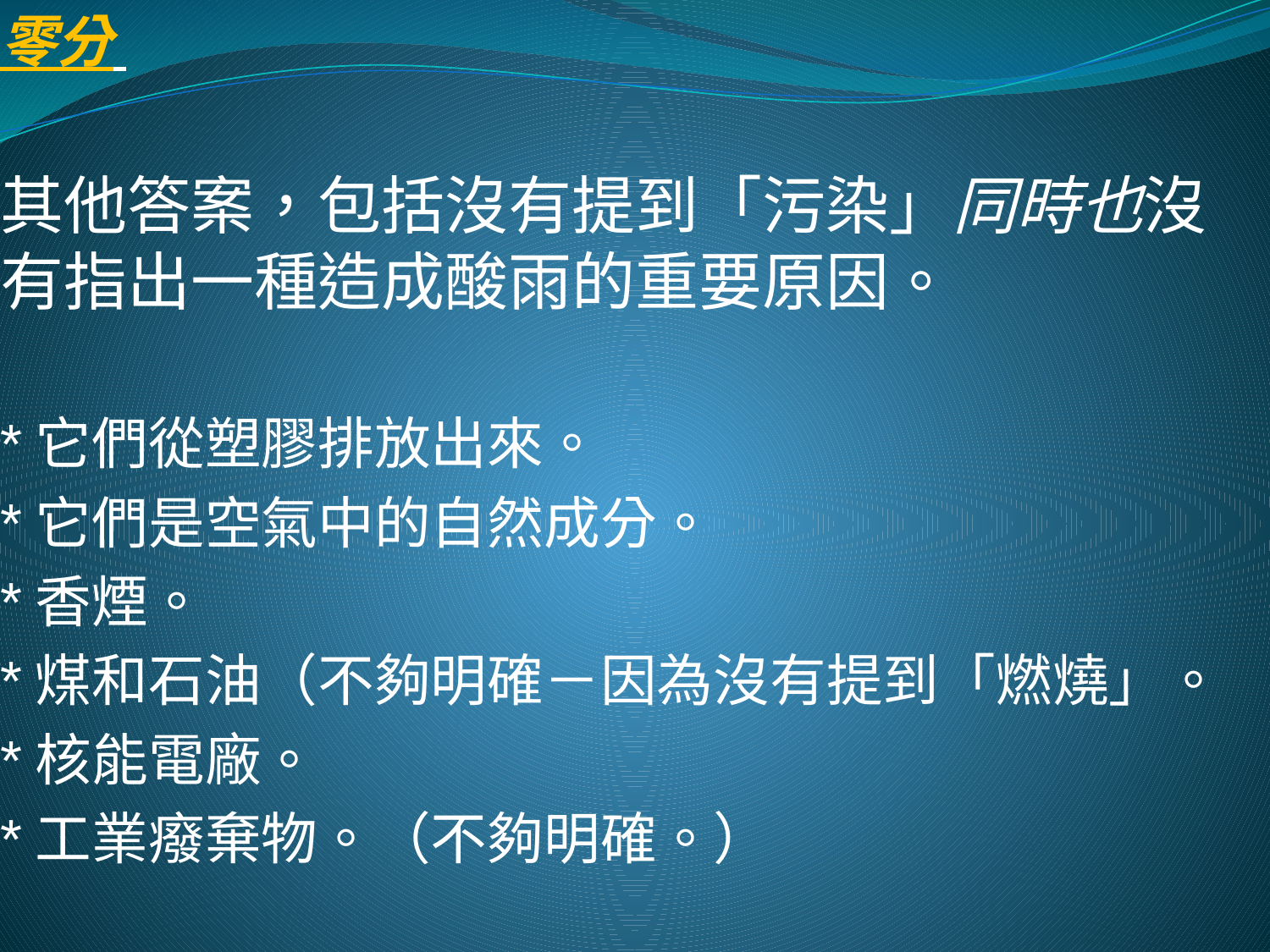

零分

其他答案，包括沒有提到「污染」同時也沒有指出一種造成酸雨的重要原因。

*它們從塑膠排放出來。
*它們是空氣中的自然成分。
*香煙。
*煤和石油（不夠明確－因為沒有提到「燃燒」。
*核能電廠。
*工業癈棄物。（不夠明確。）